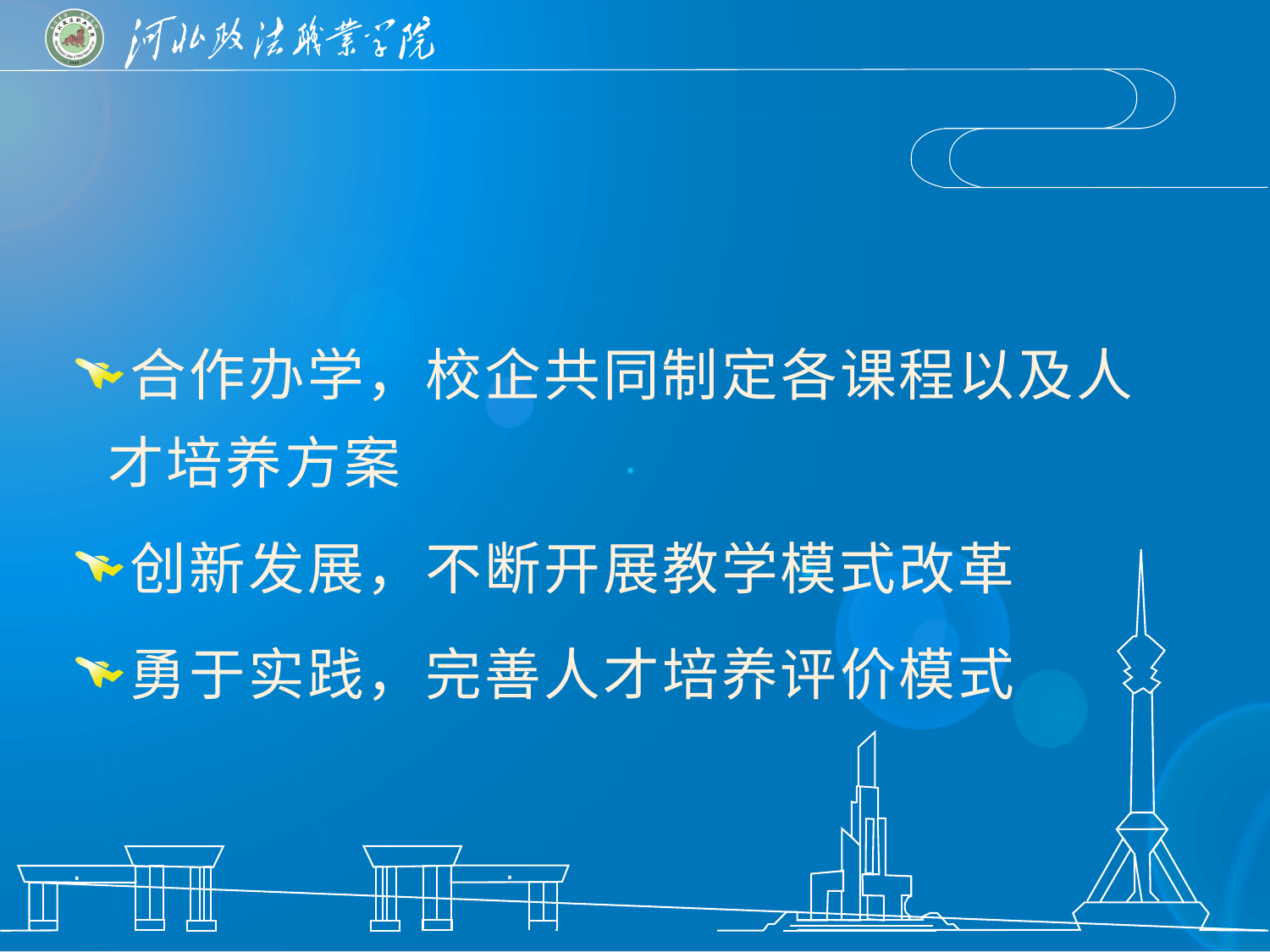

合作办学，校企共同制定各课程以及人才培养方案
创新发展，不断开展教学模式改革
勇于实践，完善人才培养评价模式

37